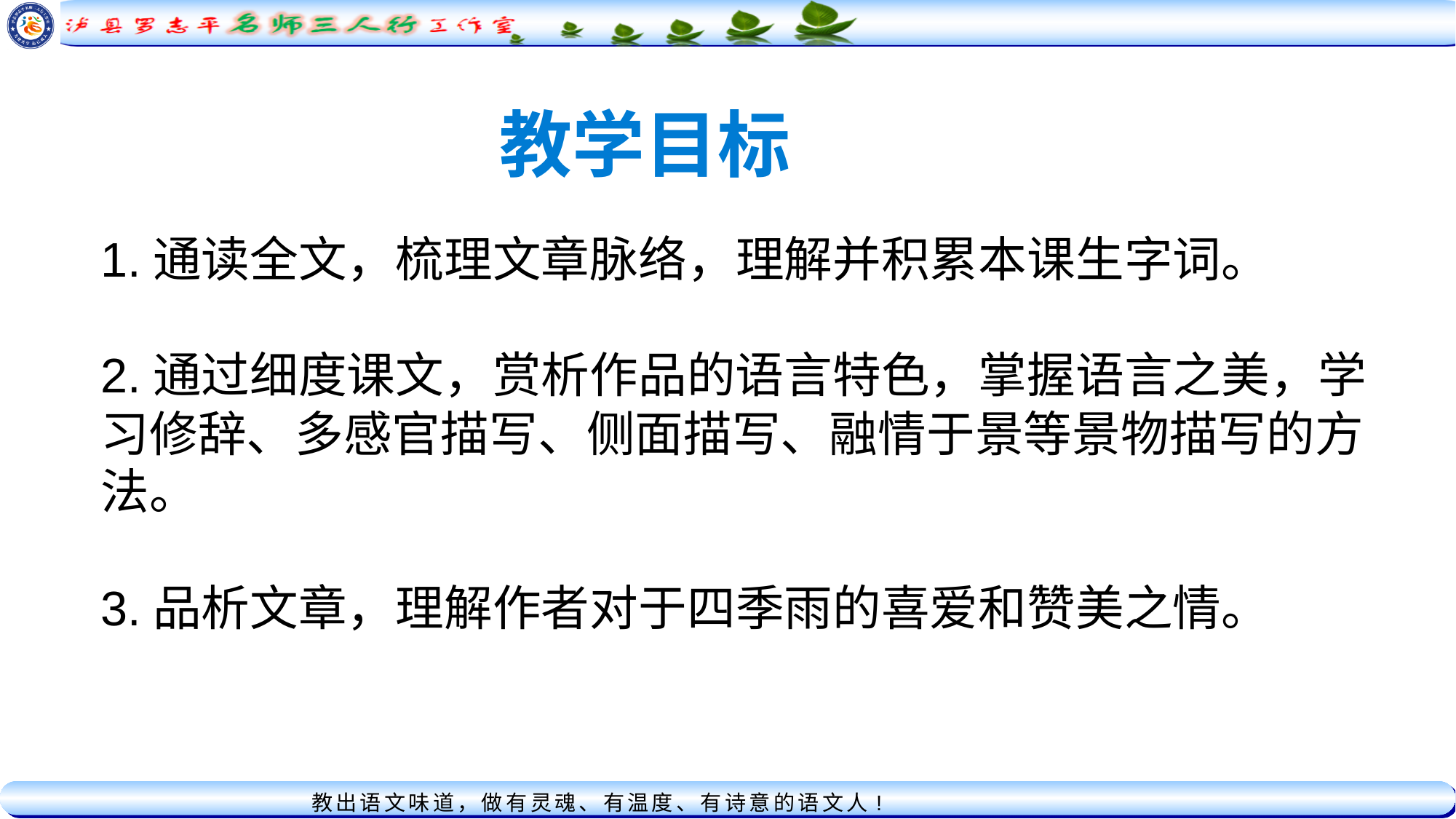

教学目标
1.通读全文，梳理文章脉络，理解并积累本课生字词。

2.通过细度课文，赏析作品的语言特色，掌握语言之美，学习修辞、多感官描写、侧面描写、融情于景等景物描写的方法。

3.品析文章，理解作者对于四季雨的喜爱和赞美之情。